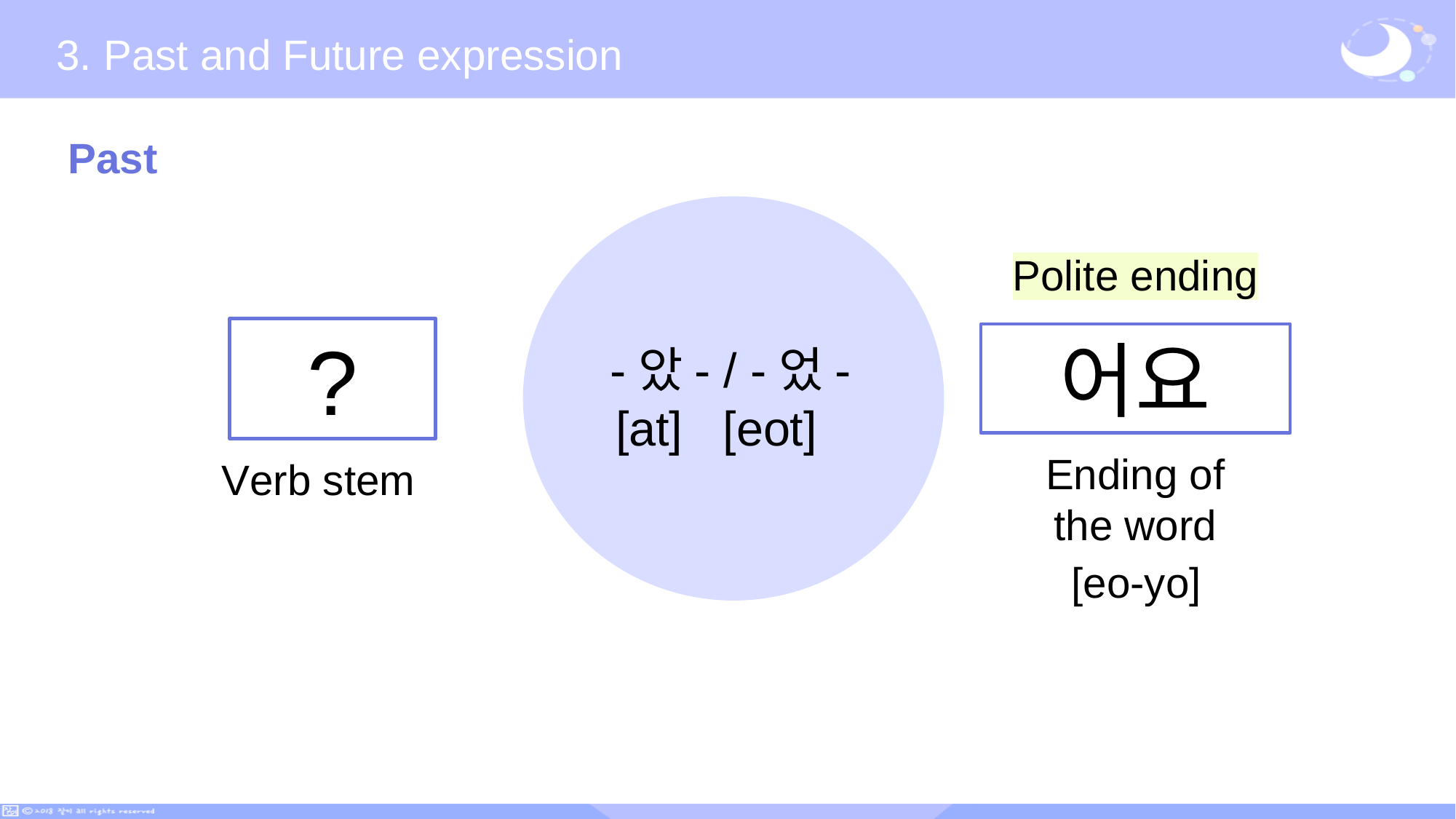

3. Past and Future expression
Past

Polite ending
?
어요
-았- / -었-
 [at]   [eot]
Ending of the word
Verb stem
[eo-yo]